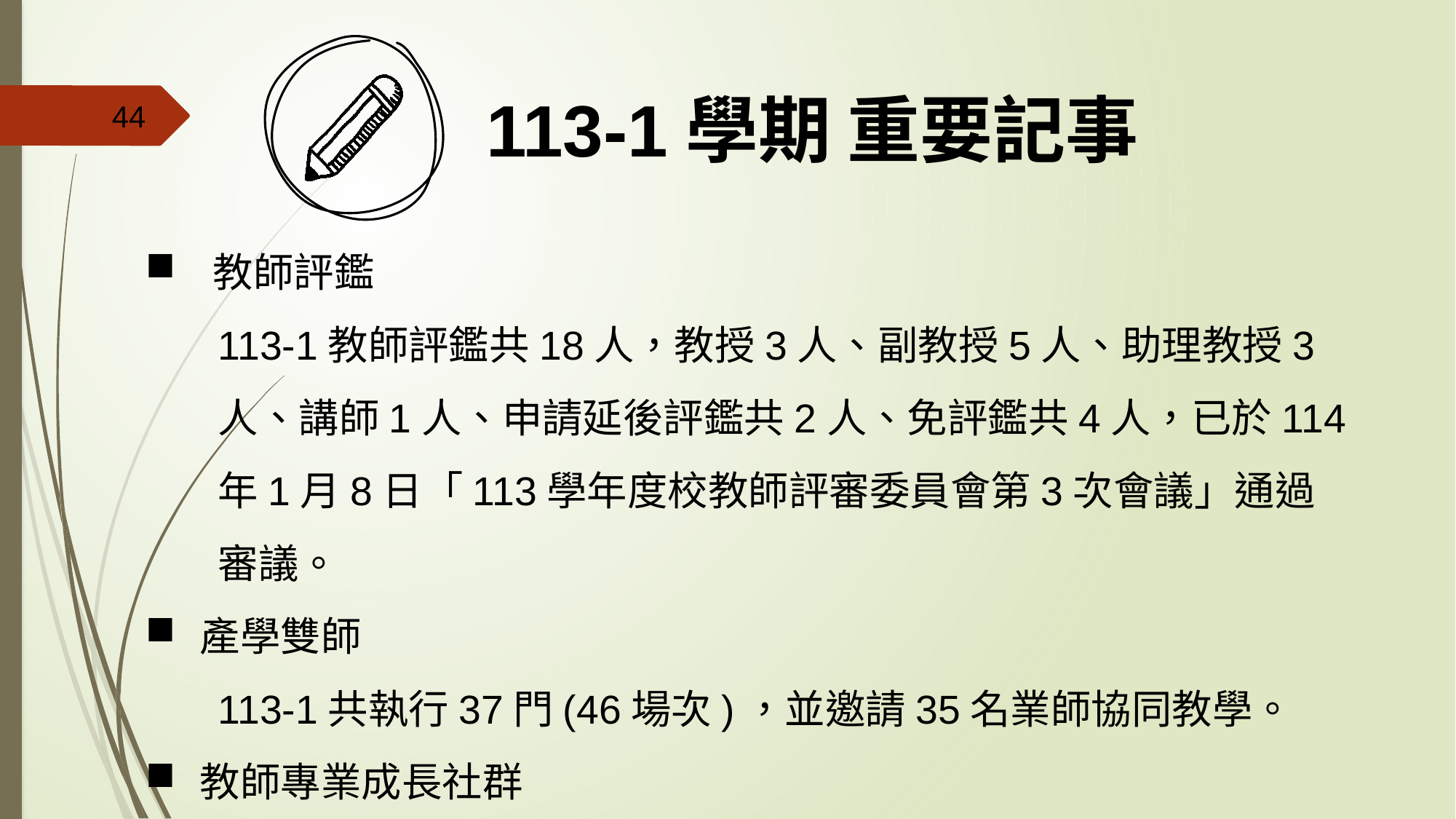

44
113-1學期 重要記事
   教師評鑑
113-1教師評鑑共18人，教授3人、副教授5人、助理教授3人、講師1人、申請延後評鑑共2人、免評鑑共4人，已於114年1月8日「113學年度校教師評審委員會第3次會議」通過審議。
產學雙師
113-1共執行37門(46場次)，並邀請35名業師協同教學。
教師專業成長社群
113-1共執行9案教師專業成長社群。